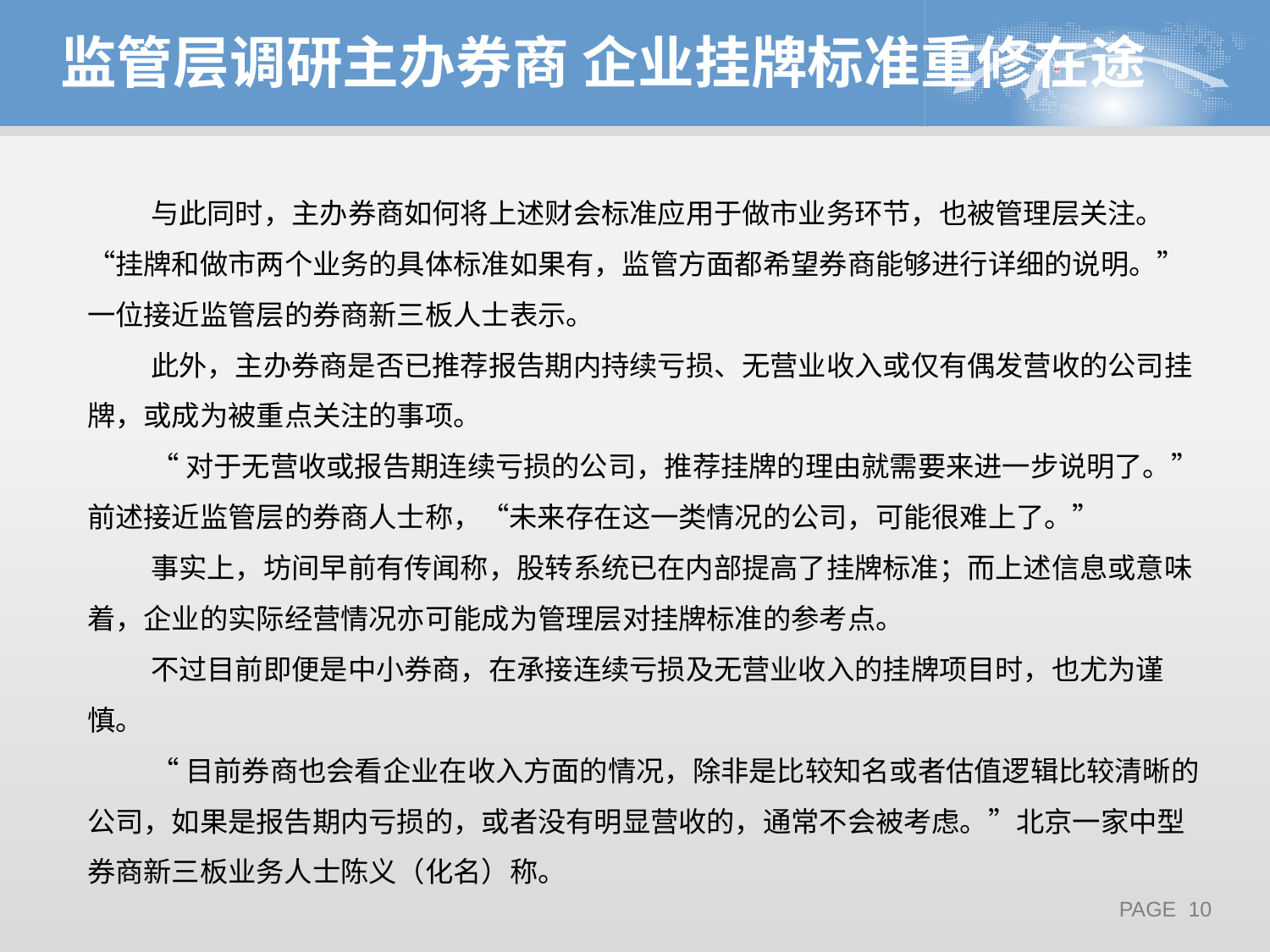

监管层调研主办券商 企业挂牌标准重修在途
与此同时，主办券商如何将上述财会标准应用于做市业务环节，也被管理层关注。“挂牌和做市两个业务的具体标准如果有，监管方面都希望券商能够进行详细的说明。”一位接近监管层的券商新三板人士表示。
此外，主办券商是否已推荐报告期内持续亏损、无营业收入或仅有偶发营收的公司挂牌，或成为被重点关注的事项。
“对于无营收或报告期连续亏损的公司，推荐挂牌的理由就需要来进一步说明了。”前述接近监管层的券商人士称，“未来存在这一类情况的公司，可能很难上了。”
事实上，坊间早前有传闻称，股转系统已在内部提高了挂牌标准；而上述信息或意味着，企业的实际经营情况亦可能成为管理层对挂牌标准的参考点。
不过目前即便是中小券商，在承接连续亏损及无营业收入的挂牌项目时，也尤为谨慎。
“目前券商也会看企业在收入方面的情况，除非是比较知名或者估值逻辑比较清晰的公司，如果是报告期内亏损的，或者没有明显营收的，通常不会被考虑。”北京一家中型券商新三板业务人士陈义（化名）称。